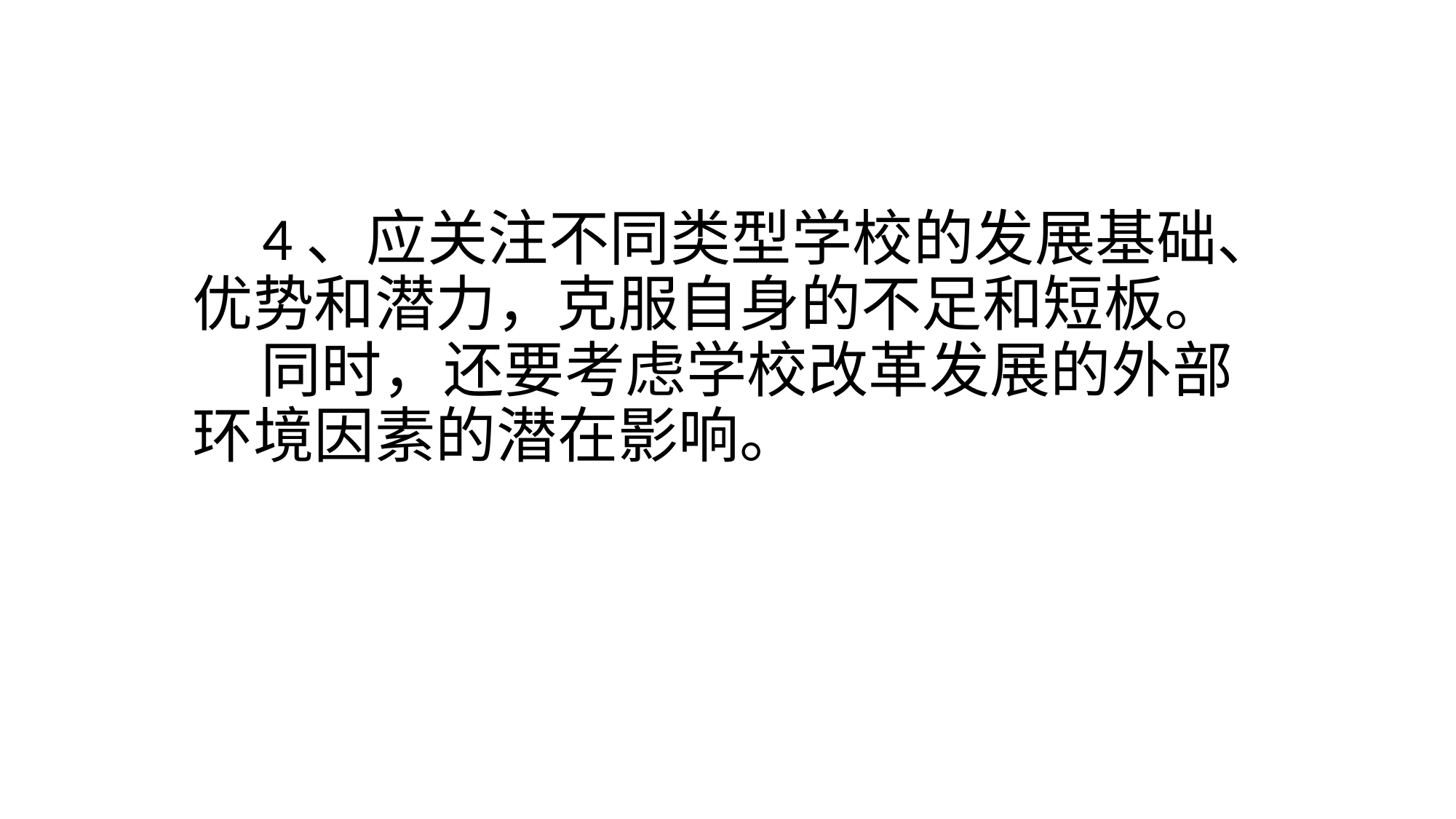

# 4、应关注不同类型学校的发展基础、优势和潜力，克服自身的不足和短板。 同时，还要考虑学校改革发展的外部环境因素的潜在影响。